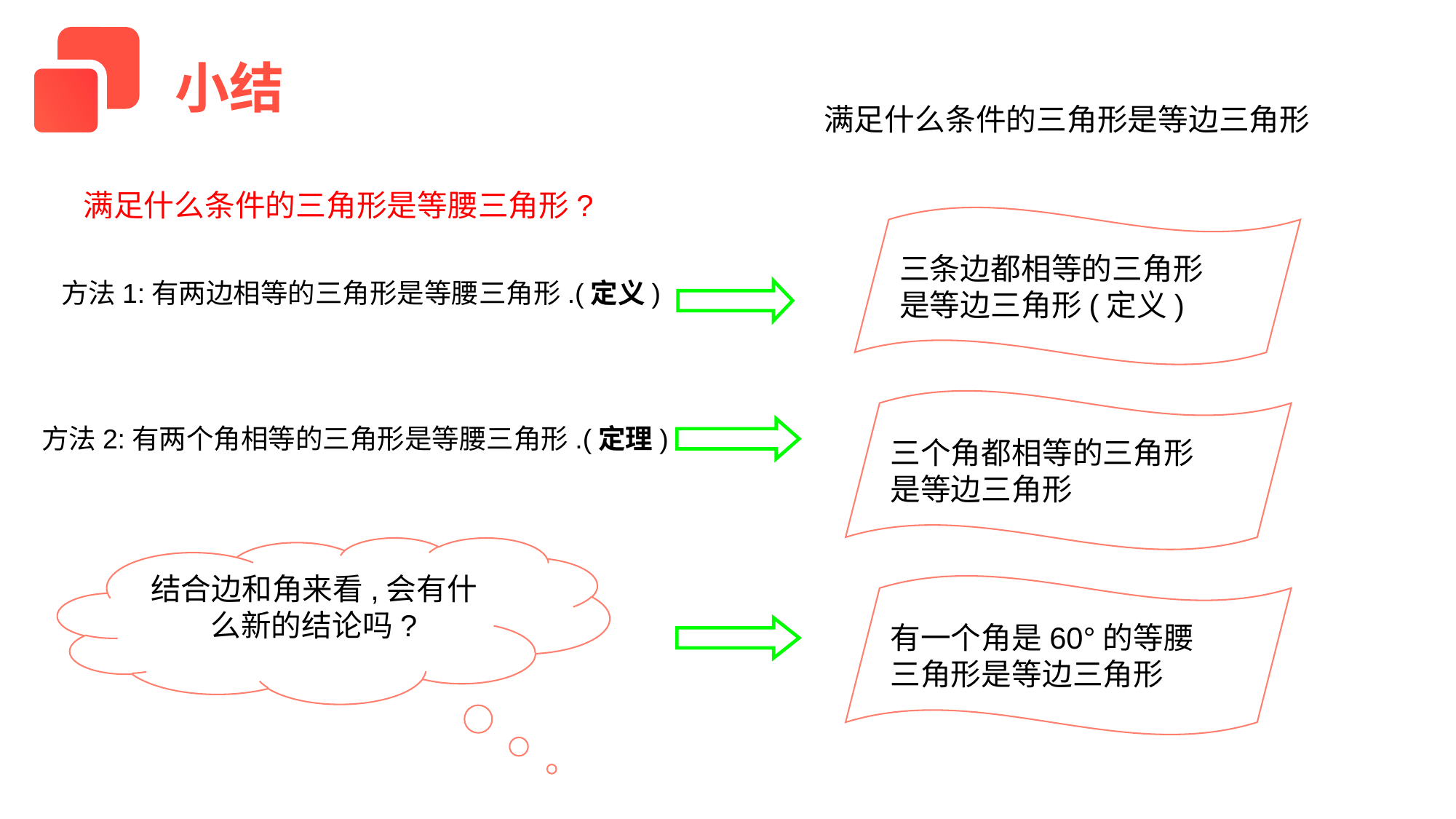

小结
满足什么条件的三角形是等边三角形
满足什么条件的三角形是等腰三角形?
三条边都相等的三角形
是等边三角形(定义)
方法1:有两边相等的三角形是等腰三角形.(定义)

三个角都相等的三角形
是等边三角形
方法2:有两个角相等的三角形是等腰三角形.(定理)

结合边和角来看,会有什么新的结论吗?
有一个角是60°的等腰
三角形是等边三角形